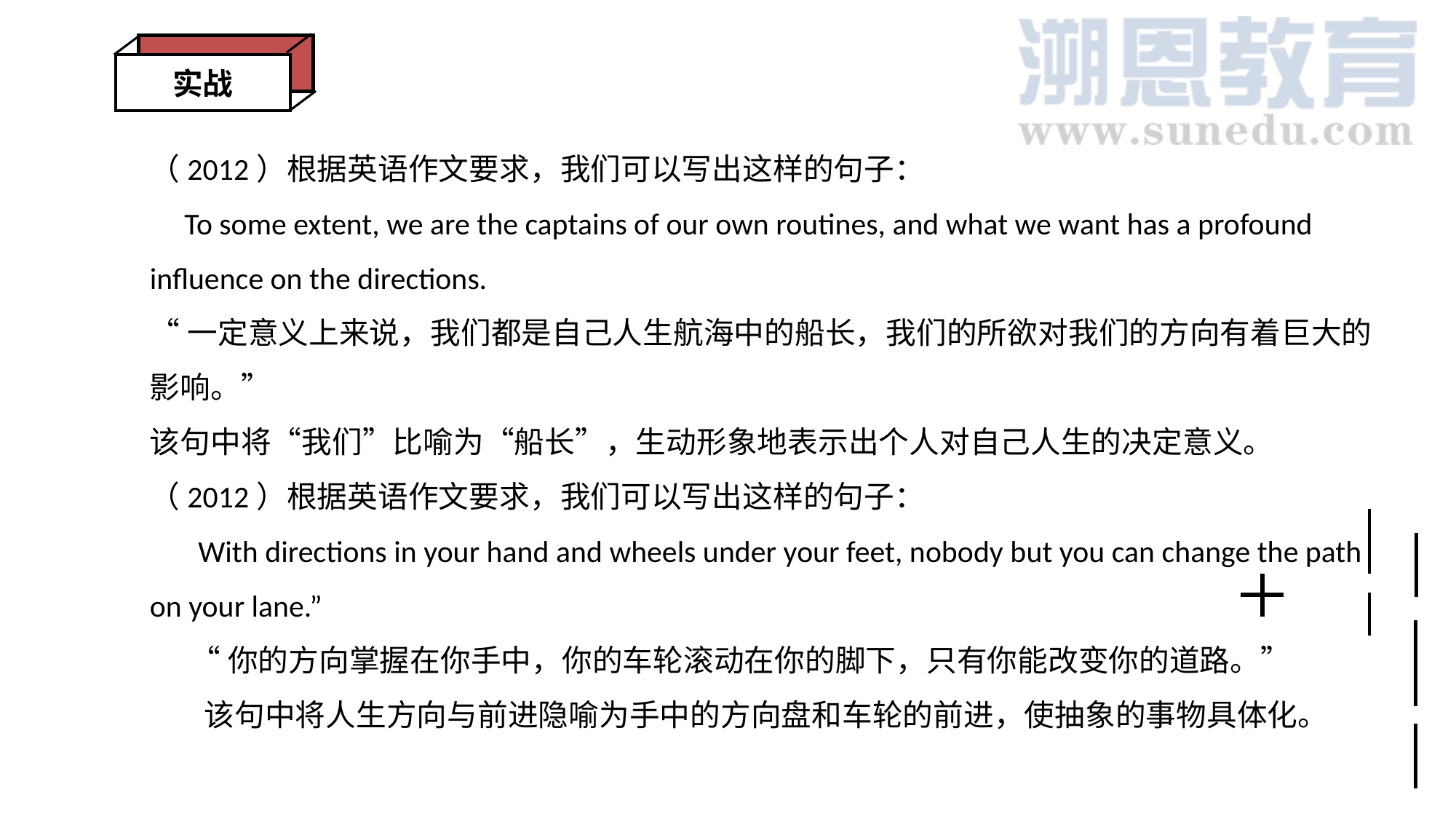

实战
（2012）根据英语作文要求，我们可以写出这样的句子：
     To some extent, we are the captains of our own routines, and what we want has a profound influence on the directions.
“一定意义上来说，我们都是自己人生航海中的船长，我们的所欲对我们的方向有着巨大的影响。”
该句中将“我们”比喻为“船长”，生动形象地表示出个人对自己人生的决定意义。
（2012）根据英语作文要求，我们可以写出这样的句子：
       With directions in your hand and wheels under your feet, nobody but you can change the path on your lane.”
      “你的方向掌握在你手中，你的车轮滚动在你的脚下，只有你能改变你的道路。”
       该句中将人生方向与前进隐喻为手中的方向盘和车轮的前进，使抽象的事物具体化。